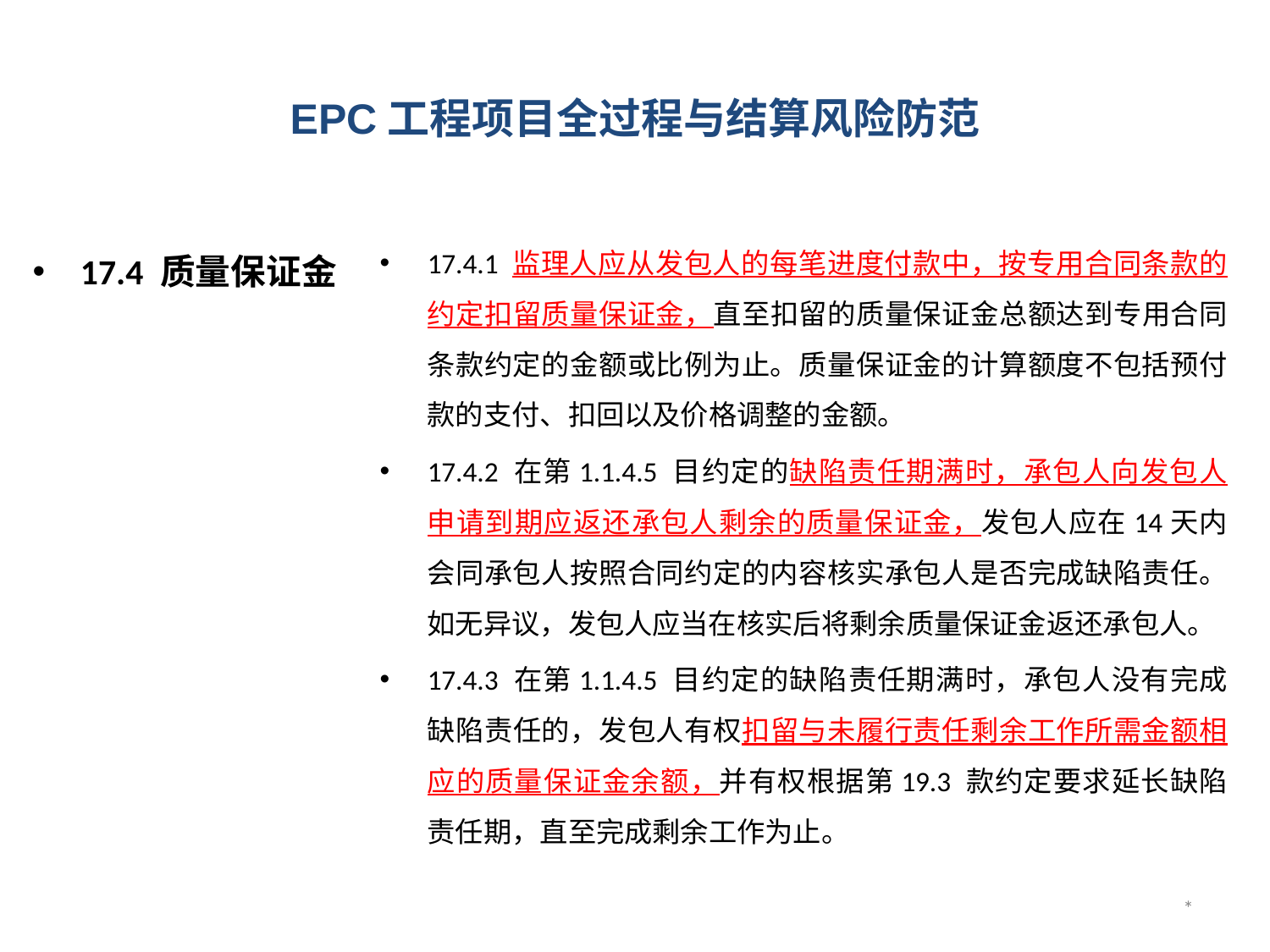

# EPC工程项目全过程与结算风险防范
17.4 质量保证金
17.4.1 监理人应从发包人的每笔进度付款中，按专用合同条款的约定扣留质量保证金，直至扣留的质量保证金总额达到专用合同条款约定的金额或比例为止。质量保证金的计算额度不包括预付款的支付、扣回以及价格调整的金额。
17.4.2 在第1.1.4.5 目约定的缺陷责任期满时，承包人向发包人申请到期应返还承包人剩余的质量保证金，发包人应在14天内会同承包人按照合同约定的内容核实承包人是否完成缺陷责任。如无异议，发包人应当在核实后将剩余质量保证金返还承包人。
17.4.3 在第1.1.4.5 目约定的缺陷责任期满时，承包人没有完成缺陷责任的，发包人有权扣留与未履行责任剩余工作所需金额相应的质量保证金余额，并有权根据第19.3 款约定要求延长缺陷责任期，直至完成剩余工作为止。
 *